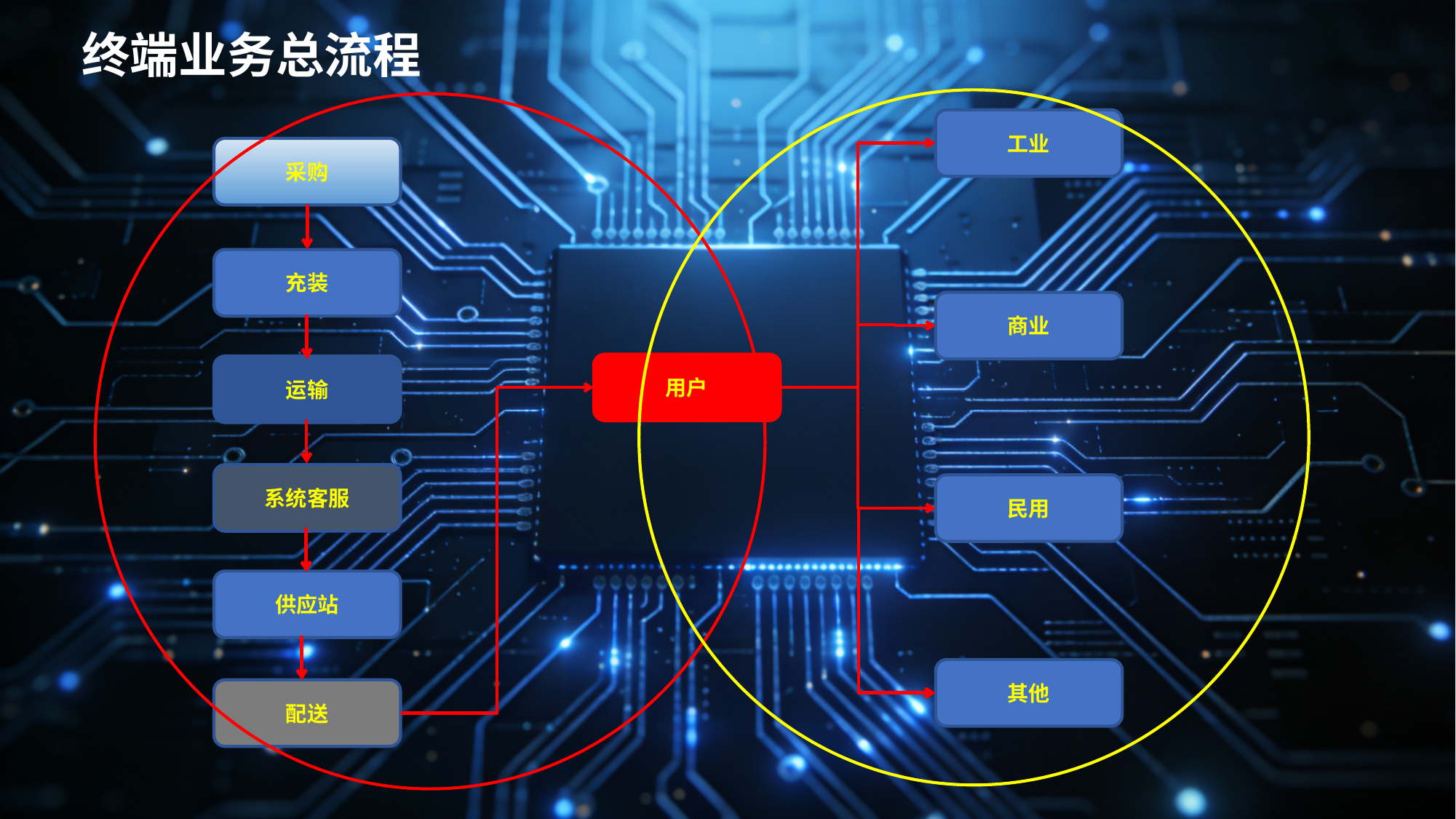

终端业务总流程

工业
采购
充装
商业
用户
运输
系统客服
民用
供应站
其他
配送